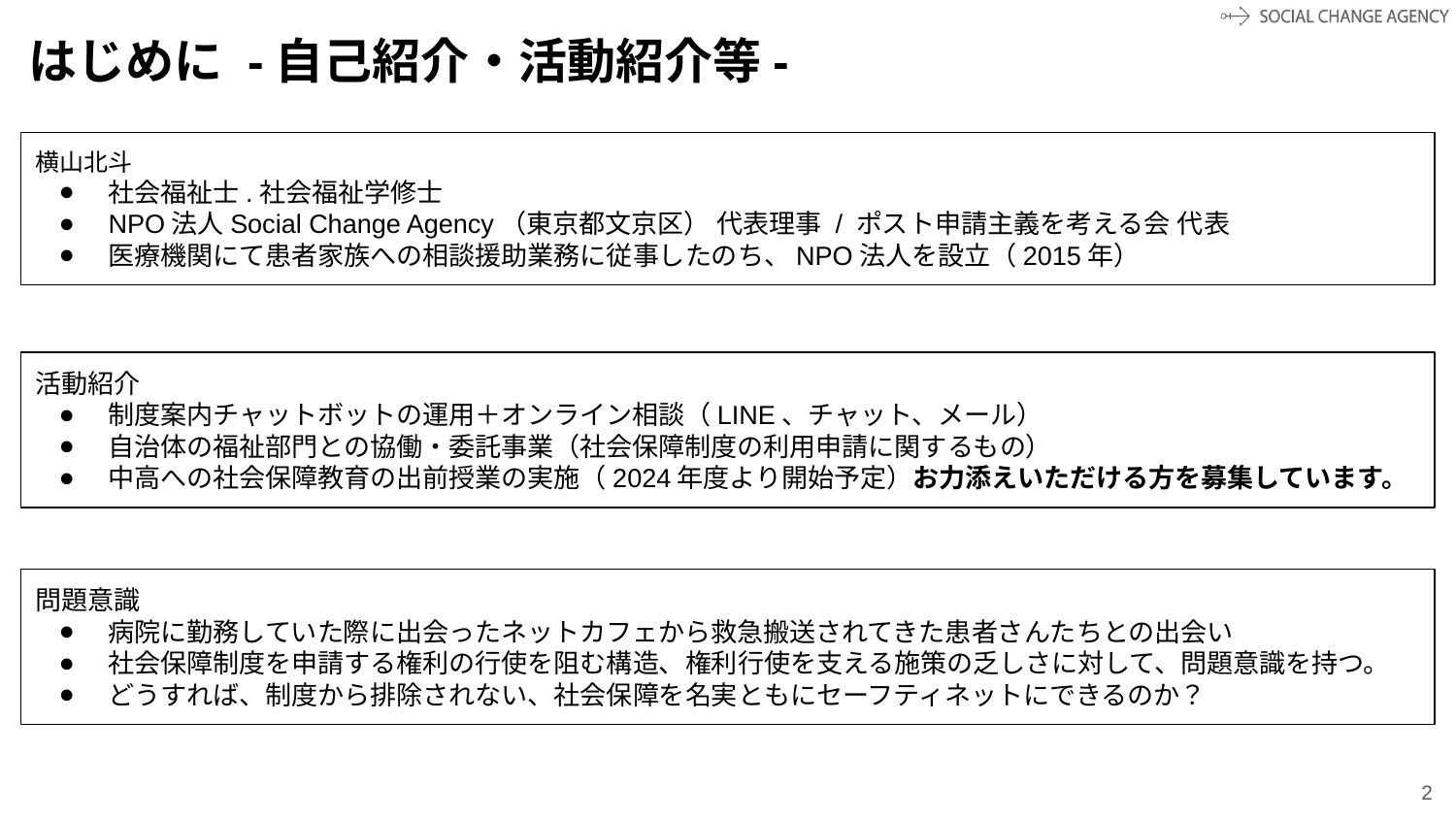

はじめに -自己紹介・活動紹介等-
横山北斗
社会福祉士.社会福祉学修士
NPO法人Social Change Agency（東京都文京区） 代表理事 / ポスト申請主義を考える会 代表
医療機関にて患者家族への相談援助業務に従事したのち、NPO法人を設立（2015年）
活動紹介
制度案内チャットボットの運用＋オンライン相談（LINE、チャット、メール）
自治体の福祉部門との協働・委託事業（社会保障制度の利用申請に関するもの）
中高への社会保障教育の出前授業の実施（2024年度より開始予定）お力添えいただける方を募集しています。
問題意識
病院に勤務していた際に出会ったネットカフェから救急搬送されてきた患者さんたちとの出会い
社会保障制度を申請する権利の行使を阻む構造、権利行使を支える施策の乏しさに対して、問題意識を持つ。
どうすれば、制度から排除されない、社会保障を名実ともにセーフティネットにできるのか？
2